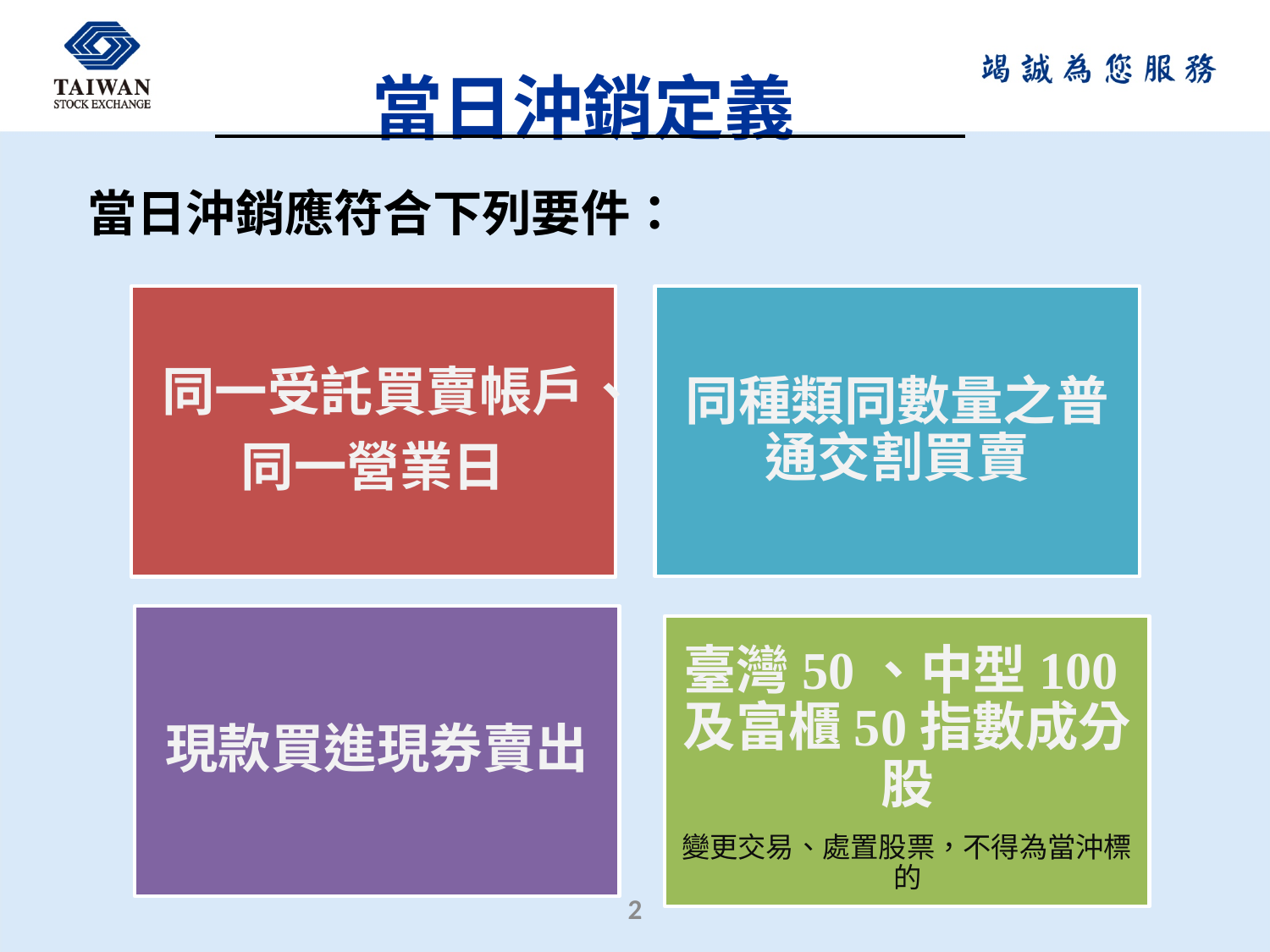

# 當日沖銷定義
當日沖銷應符合下列要件：
同一受託買賣帳戶、
同一營業日

臺灣50、中型100及富櫃50指數成分股
變更交易、處置股票，不得為當沖標的

現款買進現券賣出
同種類同數量之普通交割買賣
2